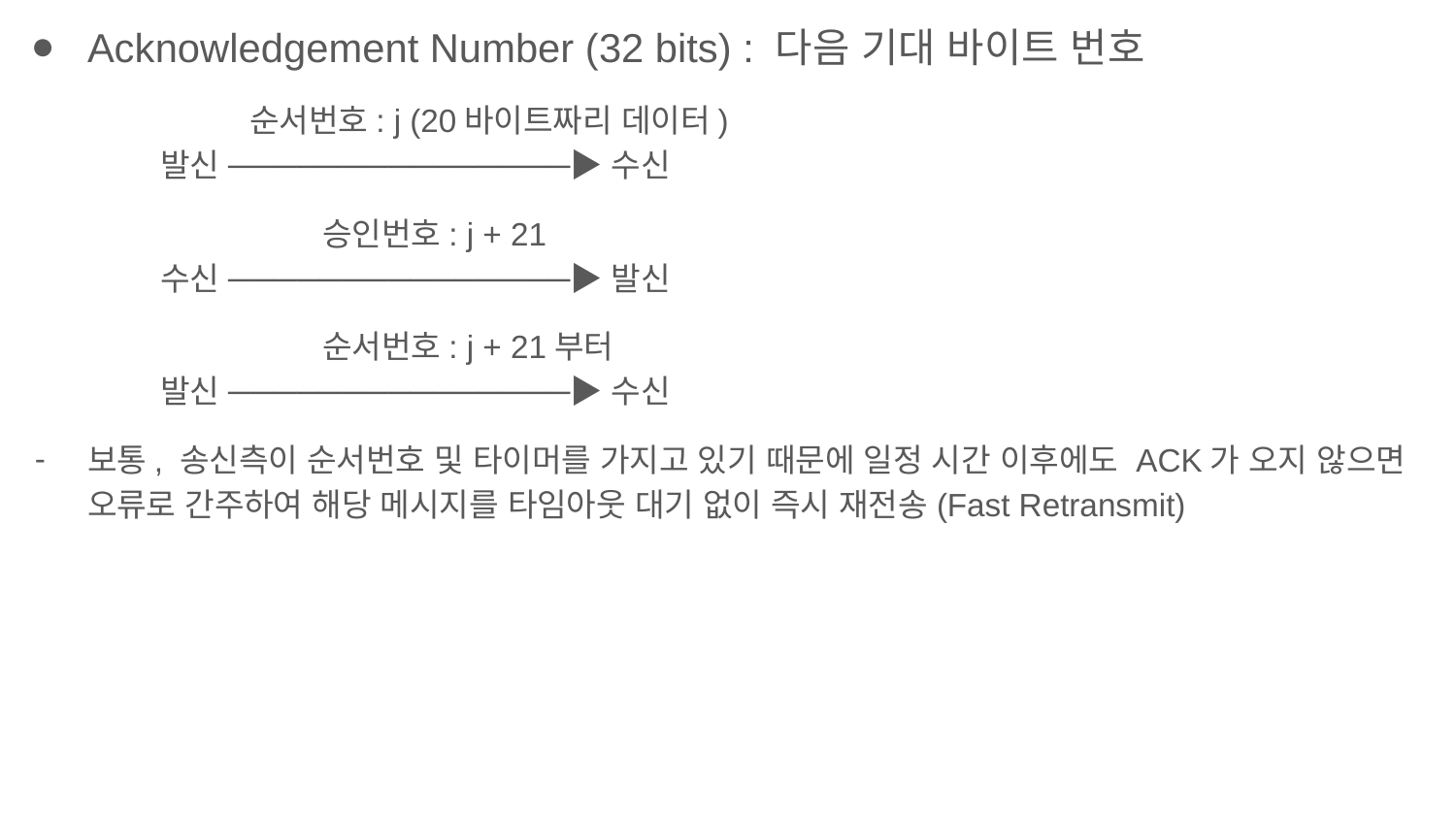

Acknowledgement Number (32 bits) : 다음 기대 바이트 번호
 순서번호: j (20바이트짜리 데이터)
발신 ───────────────▶ 수신
   	 승인번호: j + 21
수신 ───────────────▶ 발신
  	 순서번호: j + 21부터
발신 ───────────────▶ 수신
보통, 송신측이 순서번호 및 타이머를 가지고 있기 때문에 일정 시간 이후에도 ACK가 오지 않으면 오류로 간주하여 해당 메시지를 타임아웃 대기 없이 즉시 재전송(Fast Retransmit)